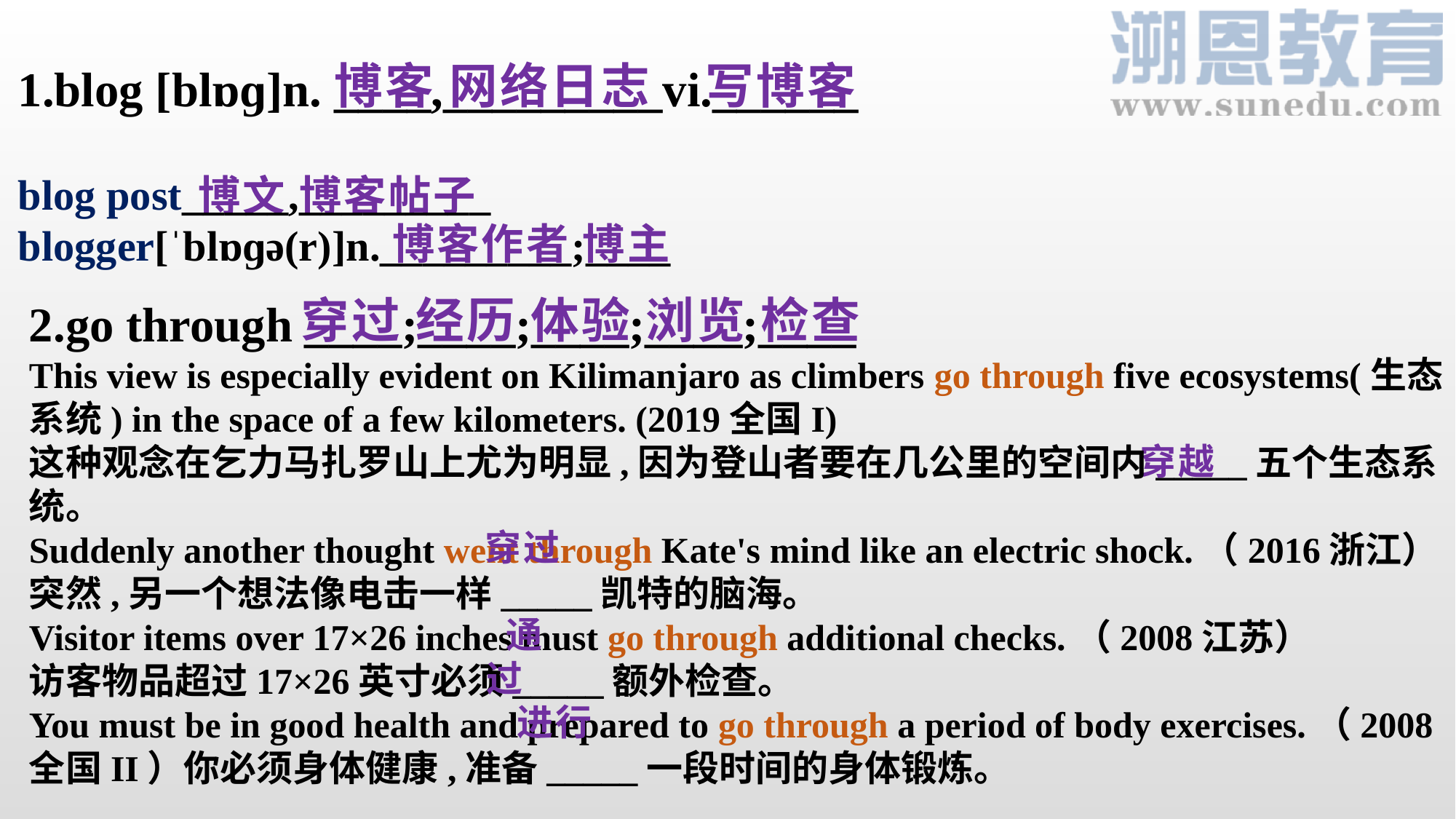

博客 网络日志    写博客
1.blog [blɒɡ]n. ____,_________vi.______

blog post_____,_________
blogger[ˈblɒɡə(r)]n._________;____
博文 博客帖子
博客作者 博主
穿过 经历 体验 浏览 检查
2.go through ____;____;____;____;____
This view is especially evident on Kilimanjaro as climbers go through five ecosystems(生态系统) in the space of a few kilometers. (2019全国I)
这种观念在乞力马扎罗山上尤为明显,因为登山者要在几公里的空间内_____五个生态系统。
Suddenly another thought went through Kate's mind like an electric shock.（2016浙江）
突然,另一个想法像电击一样_____凯特的脑海。
Visitor items over 17×26 inches must go through additional checks.（2008江苏）
访客物品超过17×26英寸必须_____额外检查。
You must be in good health and prepared to go through a period of body exercises.（2008全国II）你必须身体健康,准备_____一段时间的身体锻炼。
 穿越
 穿过
 通过
 进行